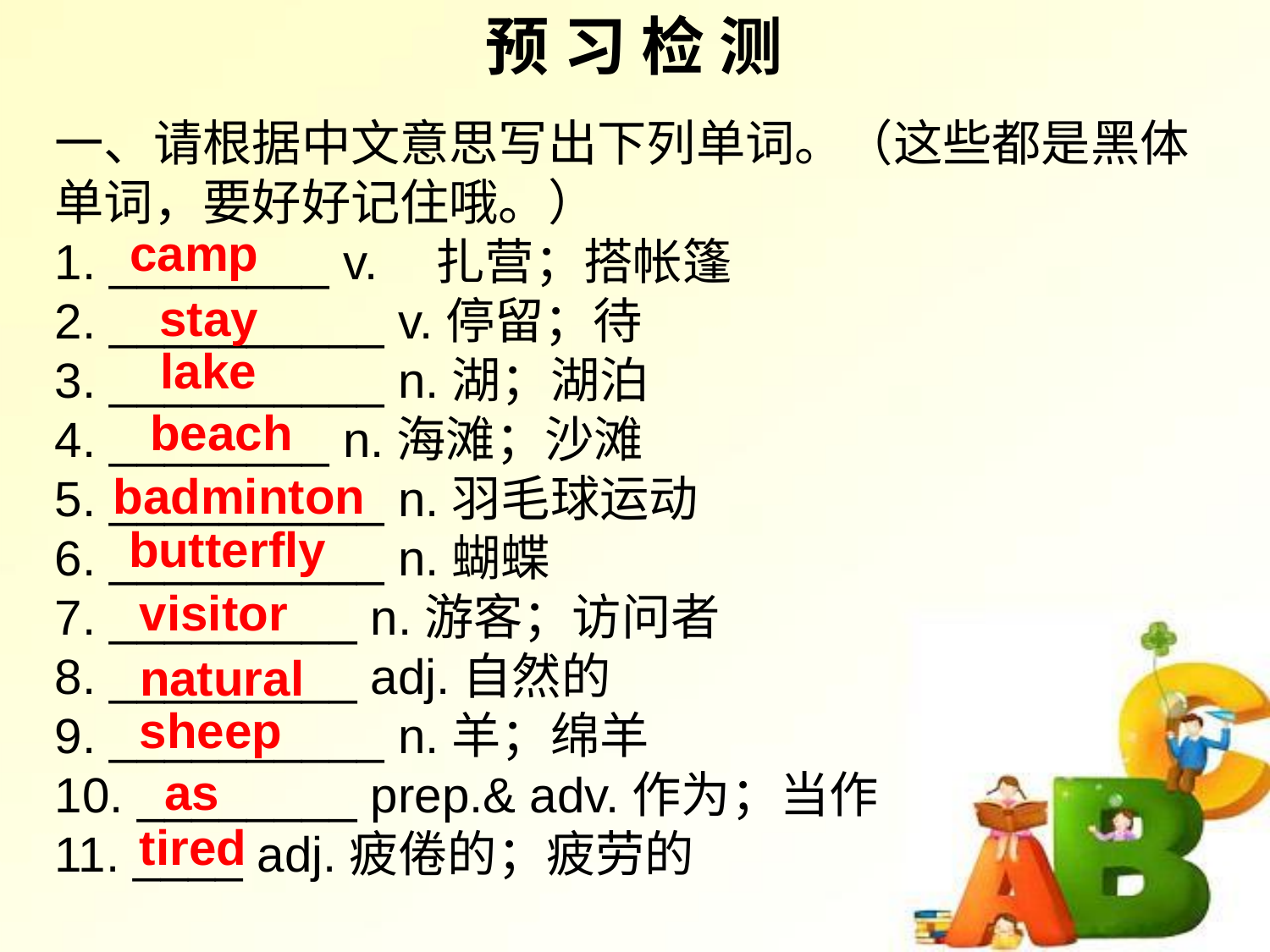

预 习 检 测
一、请根据中文意思写出下列单词。（这些都是黑体单词，要好好记住哦。）
1. ________ v.	扎营；搭帐篷
2. __________ v.停留；待
3. __________ n.湖；湖泊
4. ________ n.海滩；沙滩
5. __________ n.羽毛球运动
6. __________ n.蝴蝶
7. _________ n.游客；访问者
8. _________ adj.自然的
9. __________ n.羊；绵羊
10. ________ prep.& adv.作为；当作
11. ____ adj.疲倦的；疲劳的
camp
stay
lake
beach
badminton
butterfly
visitor
natural
sheep
as
tired